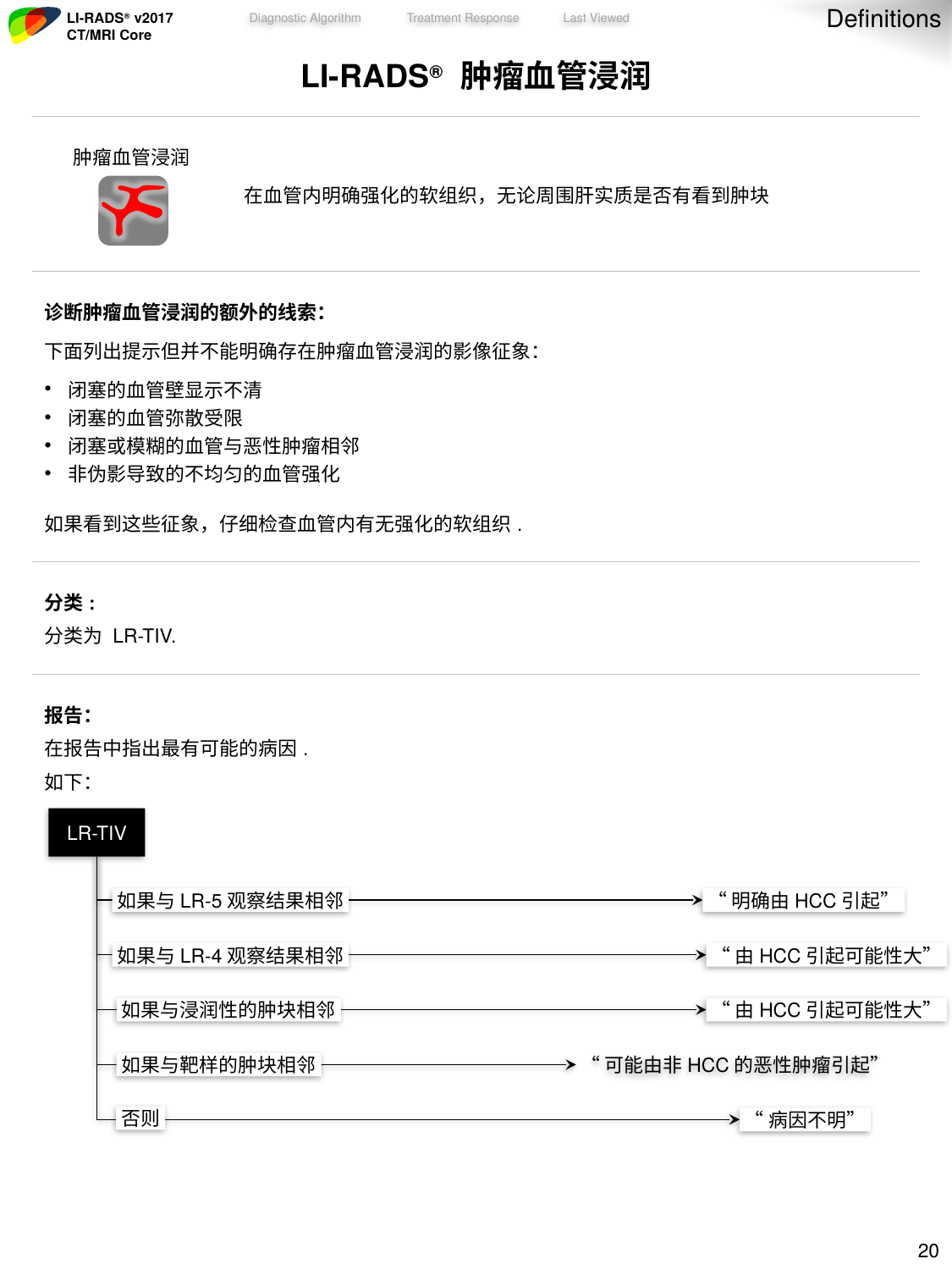

Definitions
| LI-RADS® 肿瘤血管浸润 |  |
| --- | --- |
| 肿瘤血管浸润 | 在血管内明确强化的软组织，无论周围肝实质是否有看到肿块 |
| 诊断肿瘤血管浸润的额外的线索： 下面列出提示但并不能明确存在肿瘤血管浸润的影像征象： 闭塞的血管壁显示不清 闭塞的血管弥散受限 闭塞或模糊的血管与恶性肿瘤相邻 非伪影导致的不均匀的血管强化 如果看到这些征象，仔细检查血管内有无强化的软组织. |  |
| 分类: 分类为 LR-TIV. |  |
| 报告： 在报告中指出最有可能的病因. 如下： |  |

LR-TIV
如果与LR-5观察结果相邻
“明确由HCC引起”
如果与LR-4观察结果相邻
“由HCC引起可能性大”
如果与浸润性的肿块相邻
“由HCC引起可能性大”
如果与靶样的肿块相邻
“可能由非HCC的恶性肿瘤引起”
否则
“病因不明”
20